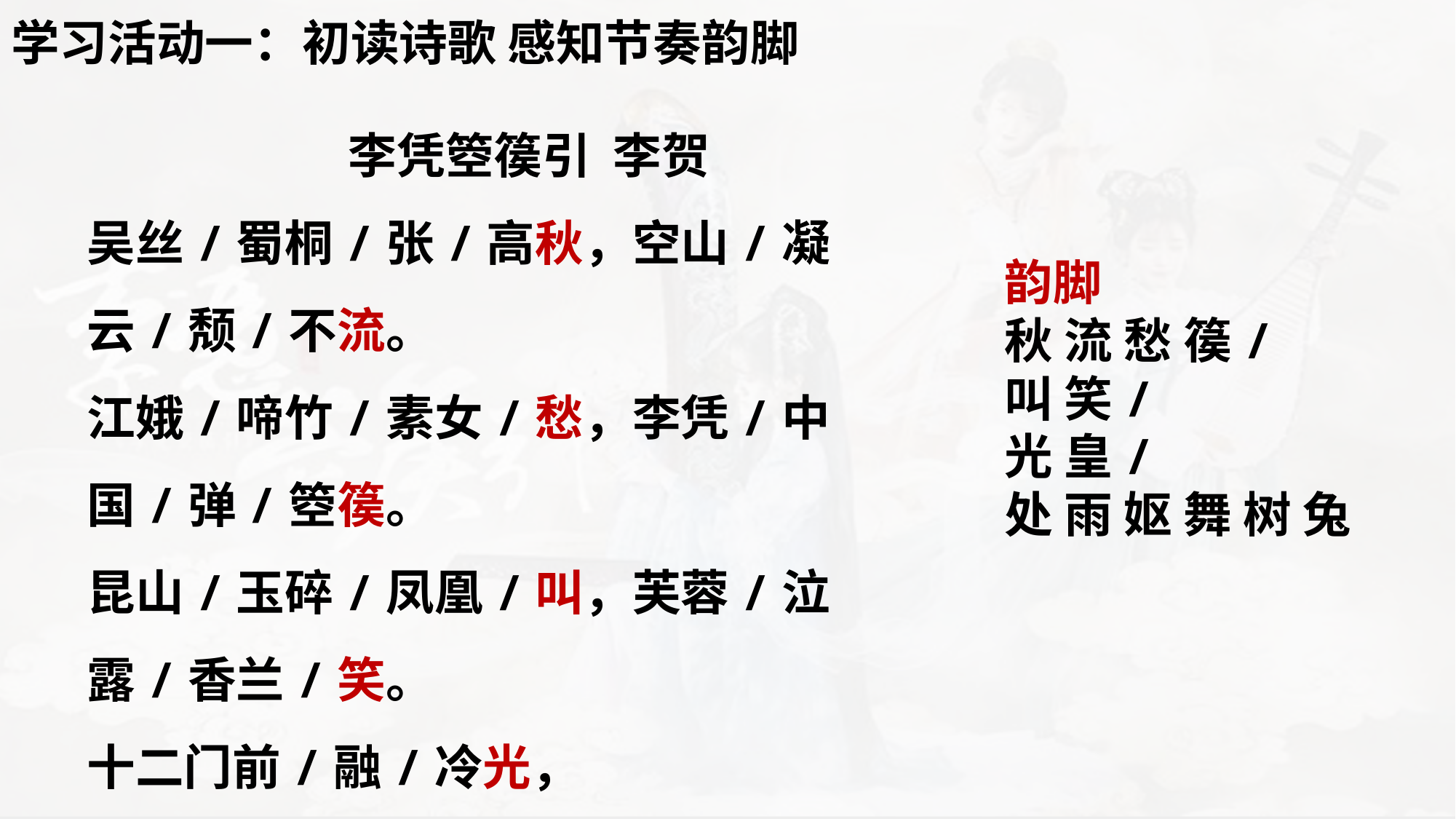

学习活动一：初读诗歌 感知节奏韵脚
李凭箜篌引  李贺
吴丝/蜀桐/张/高秋，空山/凝云/颓/不流。
江娥/啼竹/素女/愁，李凭/中国/弹/箜篌。
昆山/玉碎/凤凰/叫，芙蓉/泣露/香兰/笑。
十二门前/融/冷光， 二十三丝/动/紫皇。
女娲/炼石/补天/处，石破/天惊/逗/秋雨。
梦入/神山/教/神妪，老鱼/跳波/瘦蛟/舞。
吴质/不眠/倚/桂树，露脚/斜飞/湿/寒兔。

韵脚
秋 流 愁 篌/
叫 笑/
光 皇/
处 雨 妪 舞 树 兔